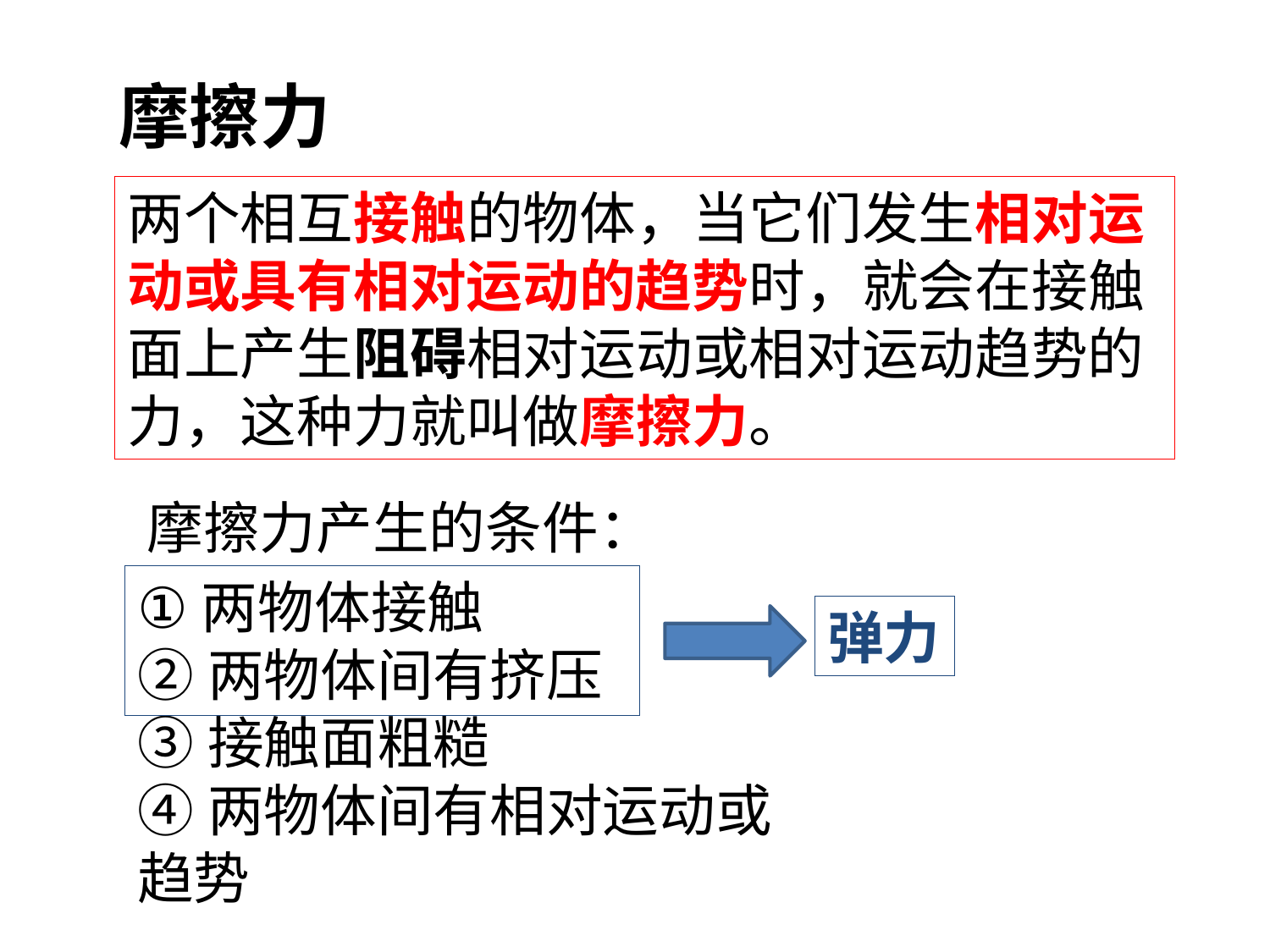

摩擦力
两个相互接触的物体，当它们发生相对运动或具有相对运动的趋势时，就会在接触面上产生阻碍相对运动或相对运动趋势的力，这种力就叫做摩擦力。
﻿摩擦力产生的条件：
﻿①两物体接触
②两物体间有挤压
③接触面粗糙
④两物体间有相对运动或趋势

弹力